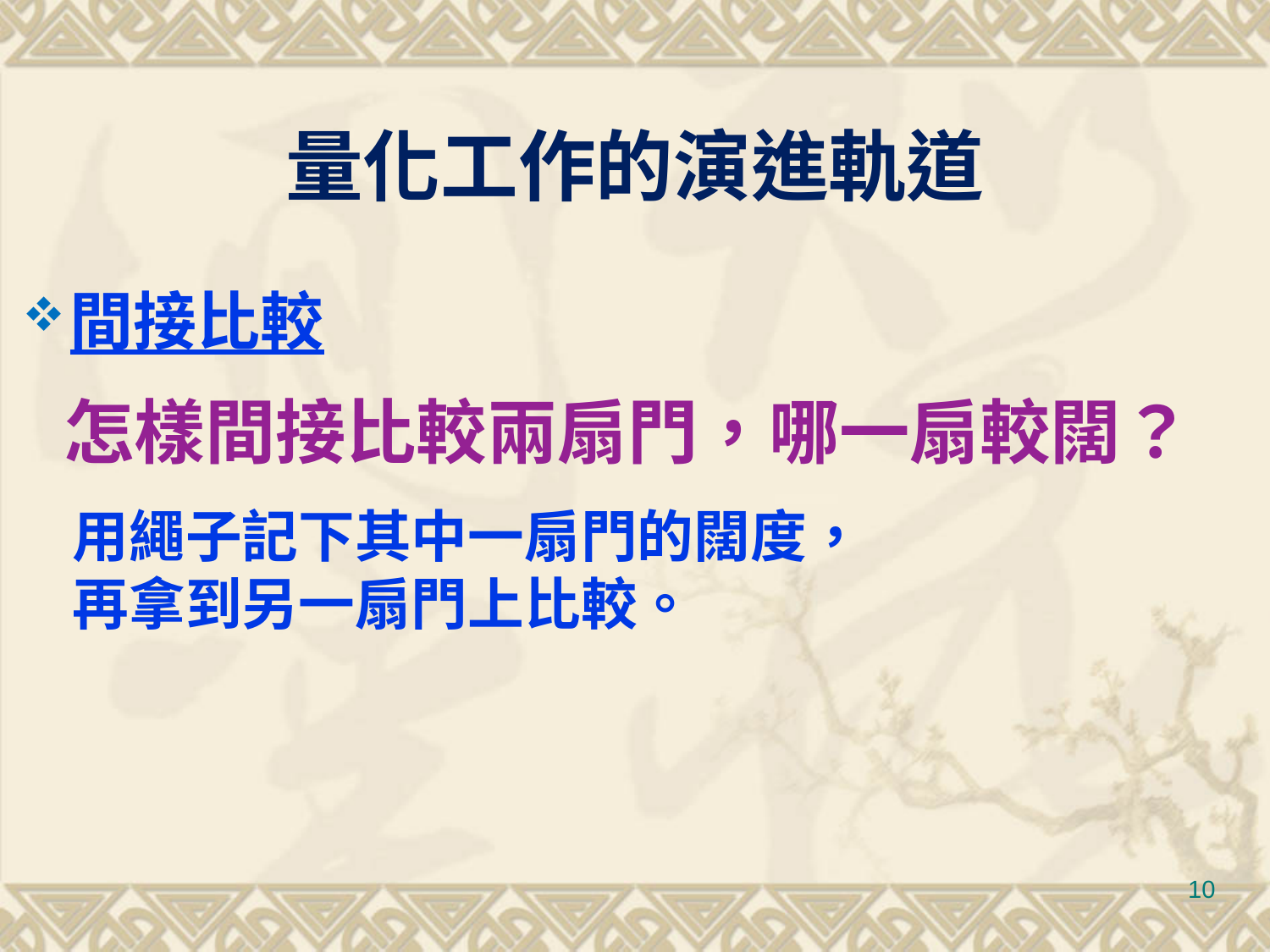

量化工作的演進軌道
間接比較
怎樣間接比較兩扇門，哪一扇較闊？
用繩子記下其中一扇門的闊度，
再拿到另一扇門上比較。
10